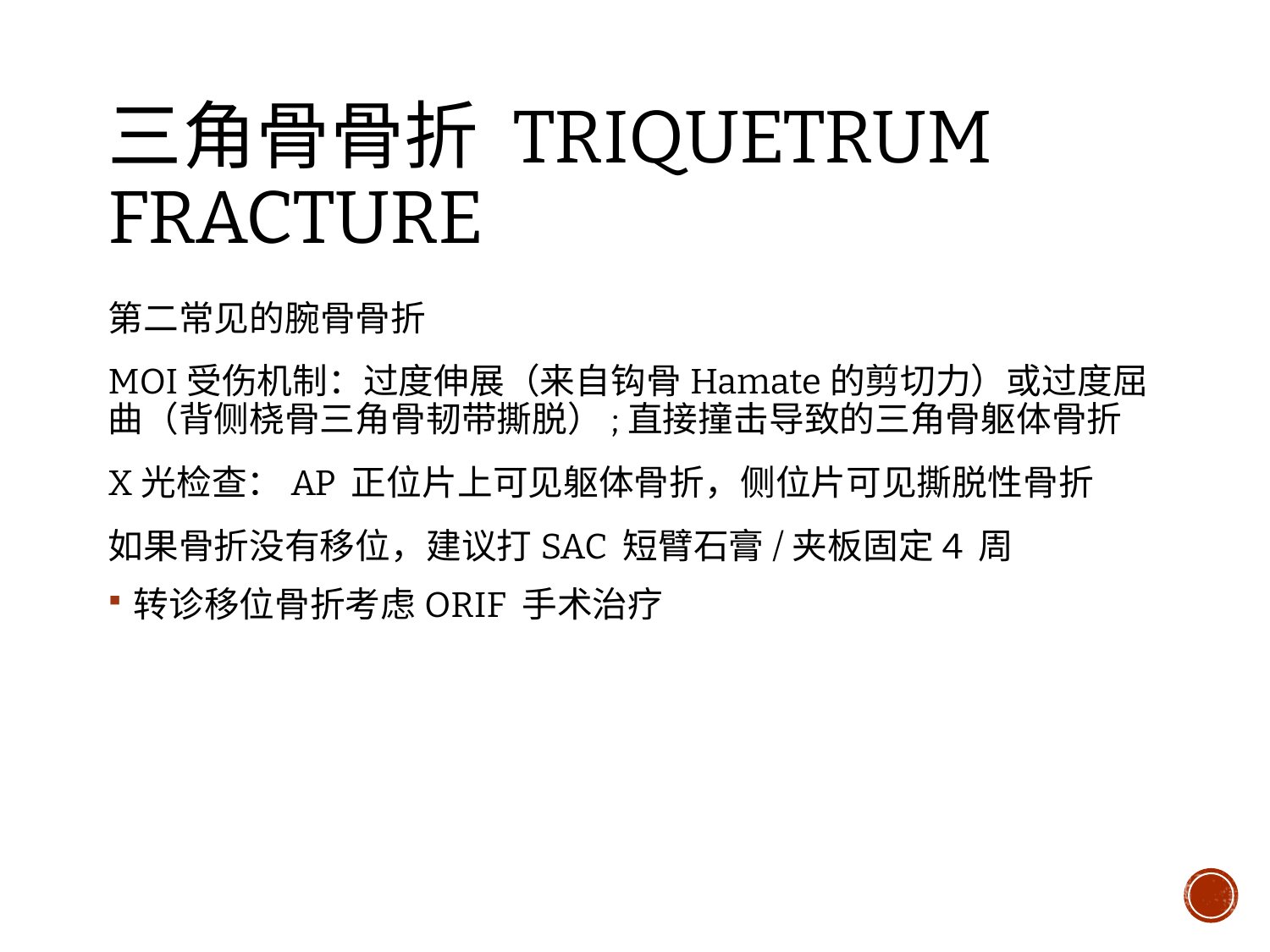

# 三角骨骨折 Triquetrum fracture
第二常见的腕骨骨折
MOI受伤机制：过度伸展（来自钩骨Hamate的剪切力）或过度屈曲（背侧桡骨三角骨韧带撕脱）;直接撞击导致的三角骨躯体骨折
X光检查：AP 正位片上可见躯体骨折，侧位片可见撕脱性骨折
如果骨折没有移位，建议打SAC 短臂石膏/夹板固定4 周
转诊移位骨折考虑ORIF 手术治疗